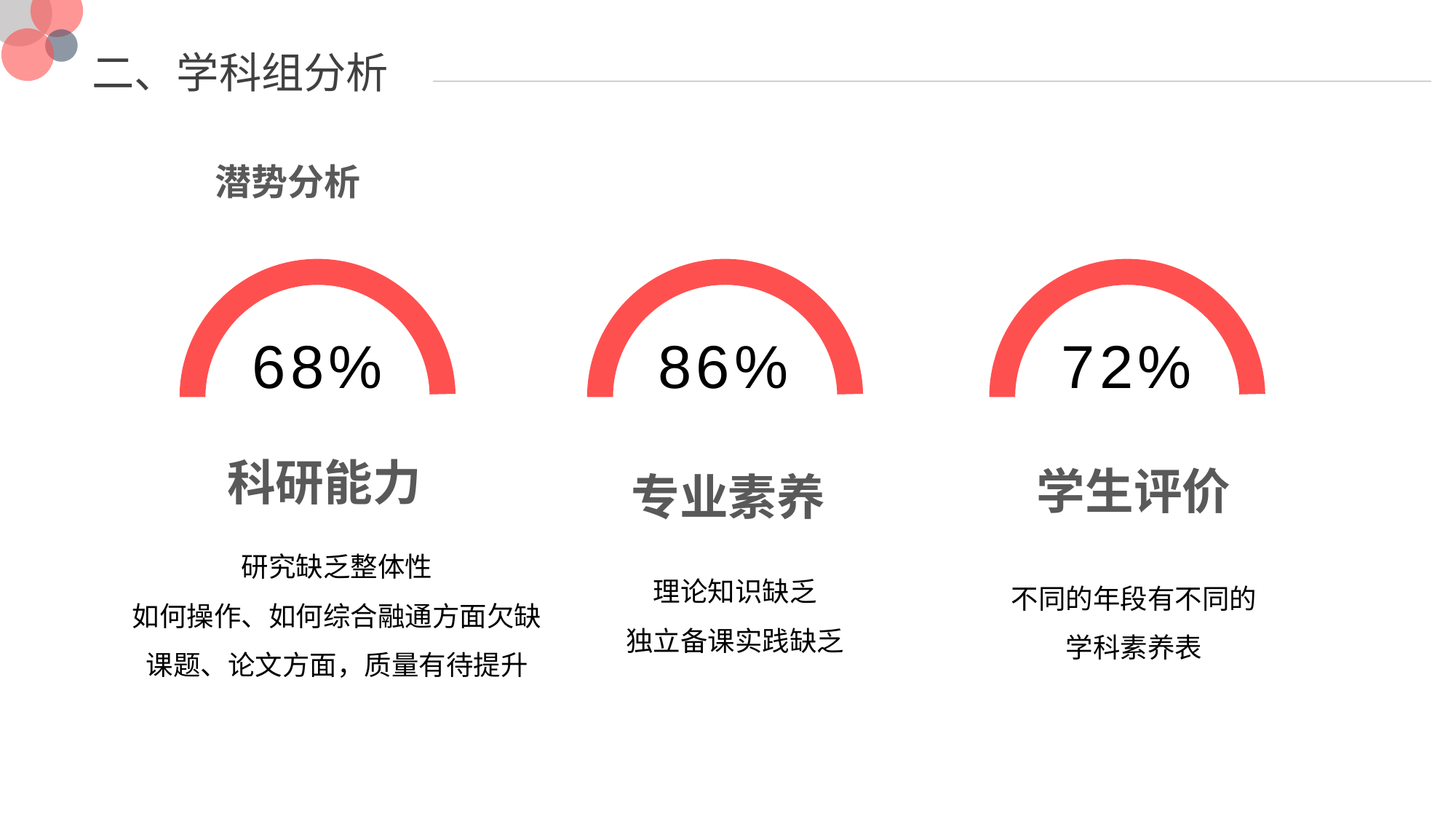

二、学科组分析
潜势分析

68%
86%
72%
科研能力
学生评价
专业素养
研究缺乏整体性
如何操作、如何综合融通方面欠缺
课题、论文方面，质量有待提升
理论知识缺乏
独立备课实践缺乏
不同的年段有不同的学科素养表